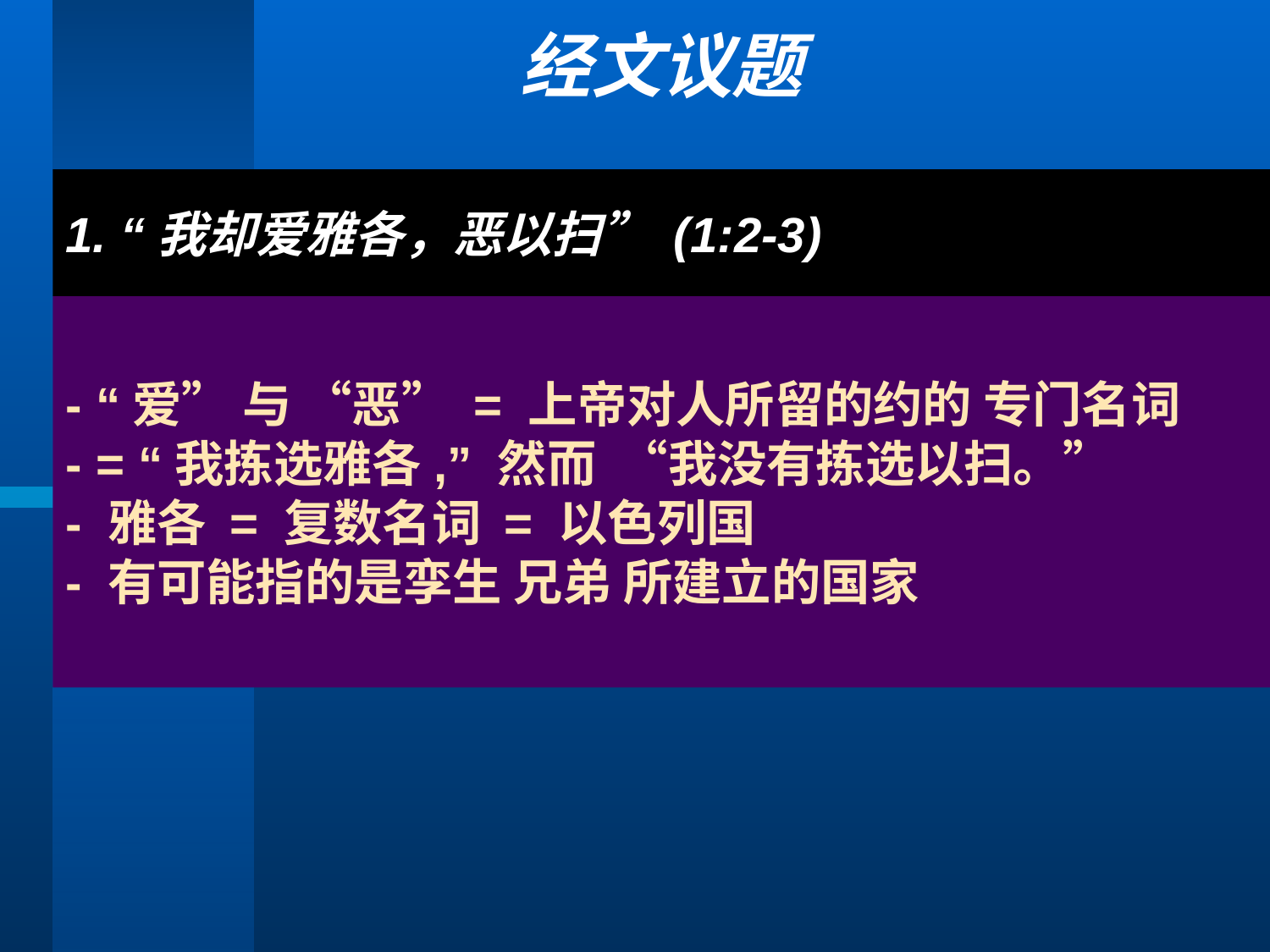

经文议题
# 1. “我却爱雅各，恶以扫” (1:2-3)
- “爱” 与 “恶” = 上帝对人所留的约的 专门名词
- = “我拣选雅各,” 然而  “我没有拣选以扫。”
- 雅各 = 复数名词 = 以色列国
- 有可能指的是孪生 兄弟 所建立的国家